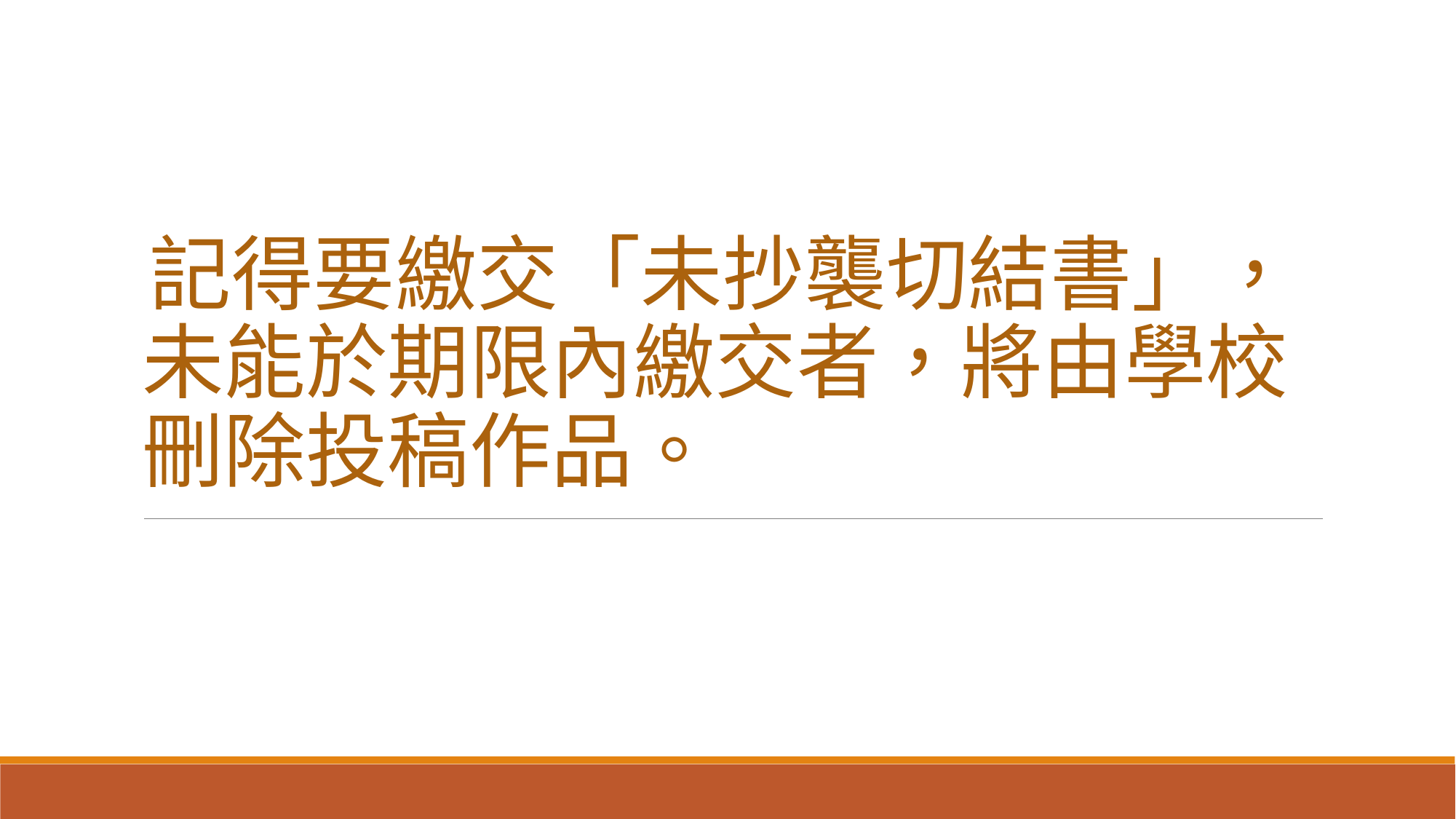

記得要繳交「未抄襲切結書」，未能於期限內繳交者，將由學校刪除投稿作品。
不要抄襲，會被處分。